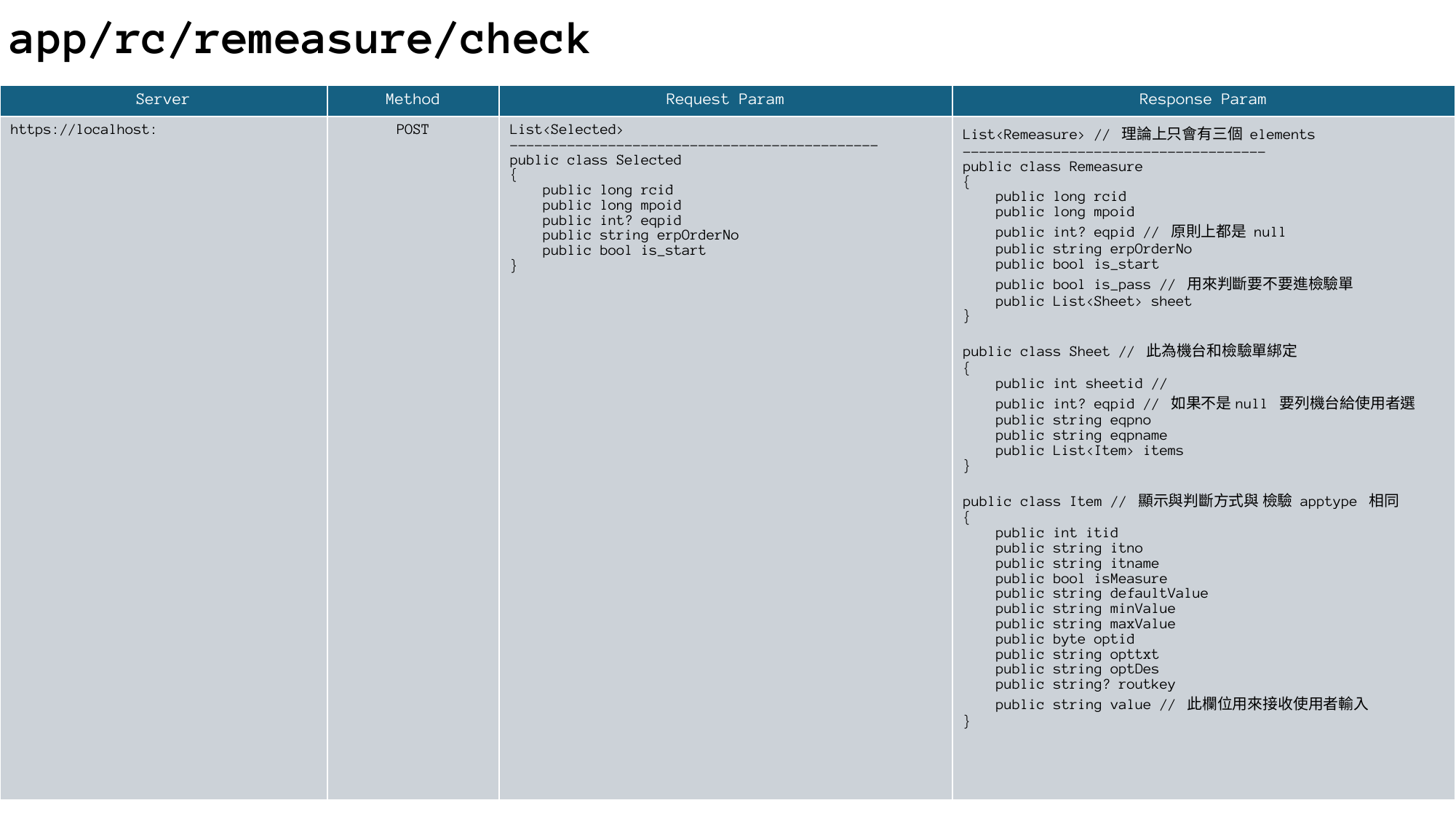

app/rc/remeasure/check
| Server | Method | Request Param | Response Param |
| --- | --- | --- | --- |
| https://localhost: | POST | List<Selected> --------------------------------------------- public class Selected { public long rcid public long mpoid public int? eqpid public string erpOrderNo public bool is\_start } | List<Remeasure> // 理論上只會有三個 elements ------------------------------------- public class Remeasure { public long rcid public long mpoid public int? eqpid // 原則上都是 null public string erpOrderNo public bool is\_start public bool is\_pass // 用來判斷要不要進檢驗單 public List<Sheet> sheet } public class Sheet // 此為機台和檢驗單綁定 { public int sheetid // public int? eqpid // 如果不是null 要列機台給使用者選 public string eqpno public string eqpname public List<Item> items } public class Item // 顯示與判斷方式與 檢驗 apptype 相同 { public int itid public string itno public string itname public bool isMeasure public string defaultValue public string minValue public string maxValue public byte optid public string opttxt public string optDes public string? routkey public string value // 此欄位用來接收使用者輸入 } |